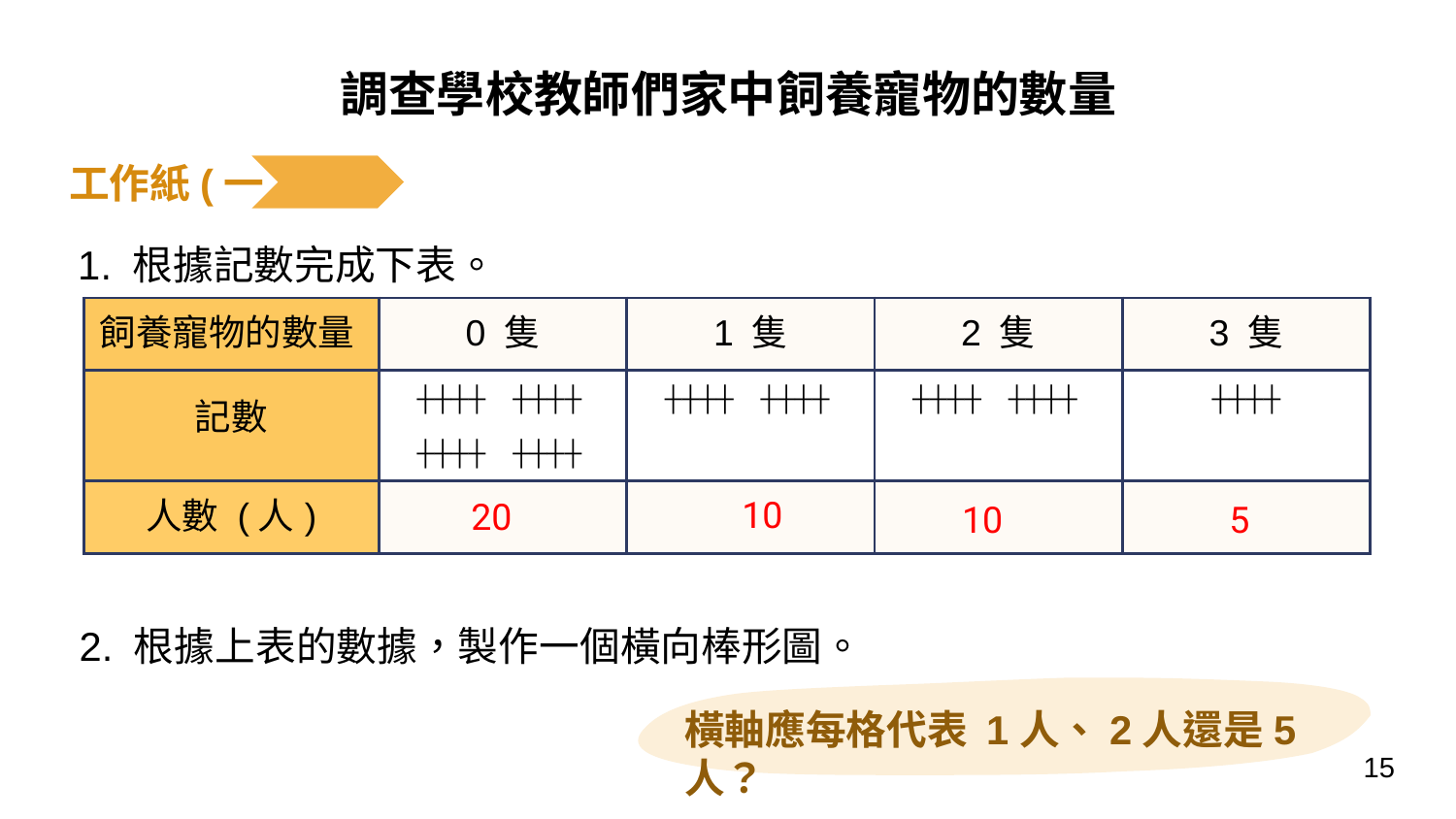

# 調查學校教師們家中飼養寵物的數量
工作紙(一)

1. 根據記數完成下表。
| 飼養寵物的數量 | 0 隻 | 1 隻 | 2 隻 | 3 隻 |
| --- | --- | --- | --- | --- |
| 記數 | ┼┼┼┼ ┼┼┼┼ ┼┼┼┼ ┼┼┼┼ | ┼┼┼┼ ┼┼┼┼ | ┼┼┼┼ ┼┼┼┼ | ┼┼┼┼ |
| 人數 (人) |  |  |  |  |
10
20
10
5
2. 根據上表的數據，製作一個橫向棒形圖。

橫軸應每格代表 1人、2人還是5人？
15